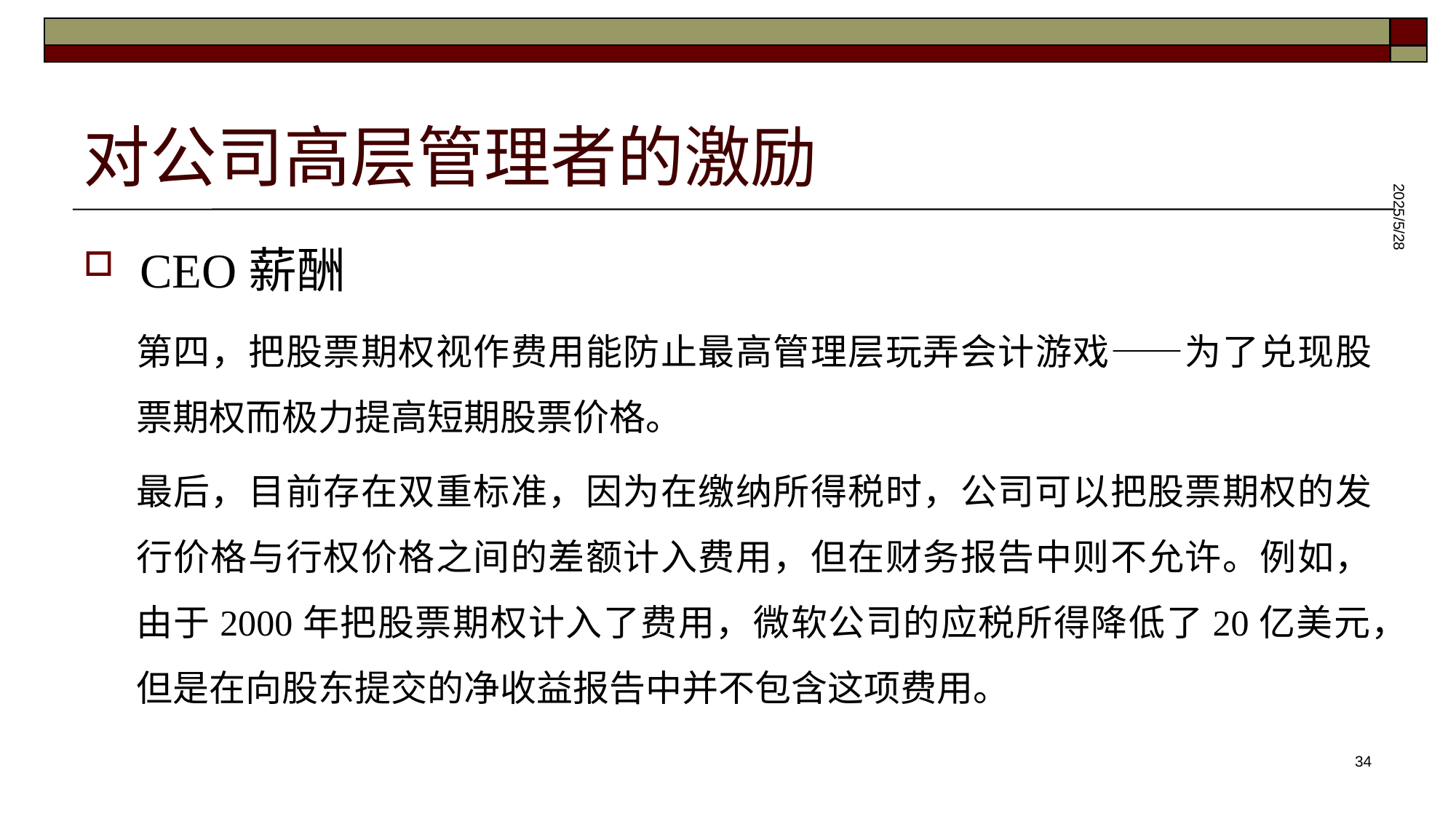

# 对公司高层管理者的激励
CEO薪酬
第四，把股票期权视作费用能防止最高管理层玩弄会计游戏——为了兑现股票期权而极力提高短期股票价格。
最后，目前存在双重标准，因为在缴纳所得税时，公司可以把股票期权的发行价格与行权价格之间的差额计入费用，但在财务报告中则不允许。例如，由于2000年把股票期权计入了费用，微软公司的应税所得降低了20亿美元，但是在向股东提交的净收益报告中并不包含这项费用。
2025/5/28
34